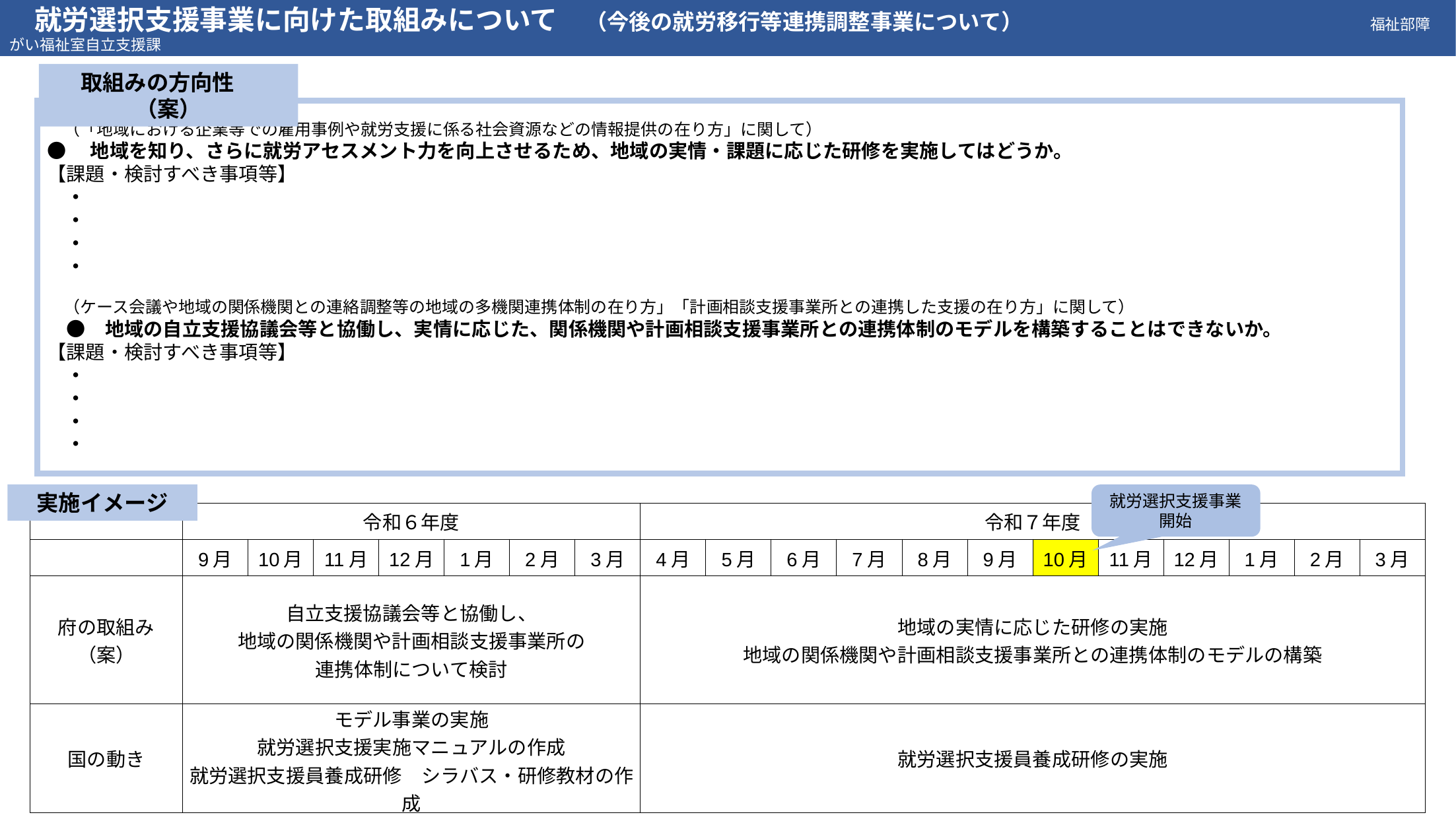

就労選択支援事業に向けた取組みについて　（今後の就労移行等連携調整事業について）　　　　　　　　　　　　　　福祉部障がい福祉室自立支援課
取組みの方向性　（案）
　（「地域における企業等での雇用事例や就労支援に係る社会資源などの情報提供の在り方」に関して）
●　地域を知り、さらに就労アセスメント力を向上させるため、地域の実情・課題に応じた研修を実施してはどうか。
【課題・検討すべき事項等】
　・
　・
　・
　・

　（ケース会議や地域の関係機関との連絡調整等の地域の多機関連携体制の在り方」「計画相談支援事業所との連携した支援の在り方」に関して）
　●　地域の自立支援協議会等と協働し、実情に応じた、関係機関や計画相談支援事業所との連携体制のモデルを構築することはできないか。
【課題・検討すべき事項等】
　・
　・
　・
　・
実施イメージ
就労選択支援事業
開始
|  | 令和６年度 |  |  |  |  |  |  | 令和７年度 |  |  |  |  |  |  |  |  |  |  |  |
| --- | --- | --- | --- | --- | --- | --- | --- | --- | --- | --- | --- | --- | --- | --- | --- | --- | --- | --- | --- |
|  | 9月 | 10月 | 11月 | 12月 | 1月 | 2月 | 3月 | 4月 | 5月 | 6月 | 7月 | 8月 | 9月 | 10月 | 11月 | 12月 | 1月 | 2月 | 3月 |
| 府の取組み （案） | 自立支援協議会等と協働し、 地域の関係機関や計画相談支援事業所の 連携体制について検討 |  |  |  |  |  |  | 地域の実情に応じた研修の実施 地域の関係機関や計画相談支援事業所との連携体制のモデルの構築 |  |  |  |  |  |  |  |  |  |  |  |
| 国の動き | モデル事業の実施 就労選択支援実施マニュアルの作成 就労選択支援員養成研修　シラバス・研修教材の作成 |  |  |  |  |  |  | 就労選択支援員養成研修の実施 |  |  |  |  |  |  |  |  |  |  |  |